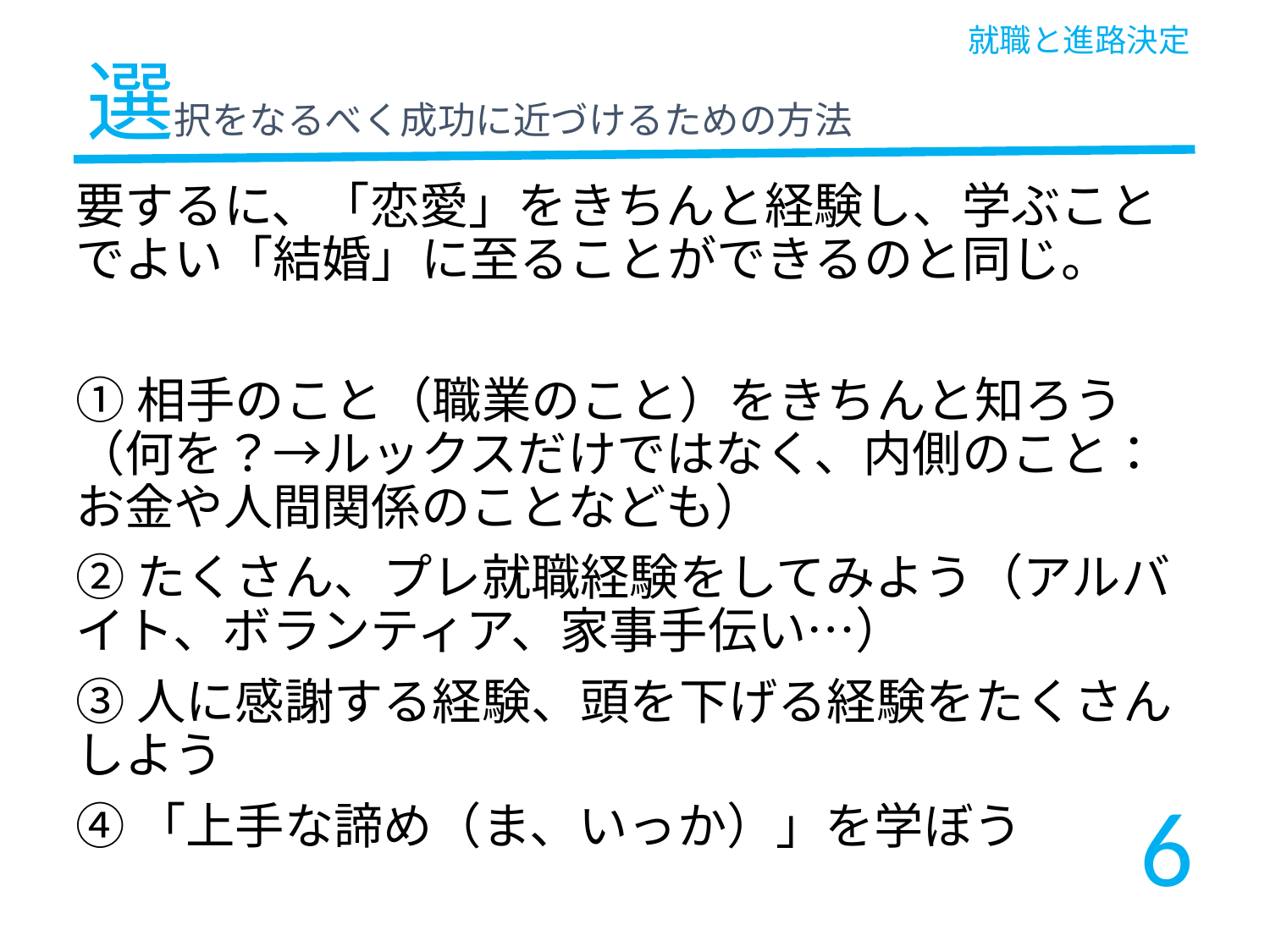

就職と進路決定
選択をなるべく成功に近づけるための方法
要するに、「恋愛」をきちんと経験し、学ぶことでよい「結婚」に至ることができるのと同じ。

①相手のこと（職業のこと）をきちんと知ろう（何を？→ルックスだけではなく、内側のこと：お金や人間関係のことなども）
②たくさん、プレ就職経験をしてみよう（アルバイト、ボランティア、家事手伝い…）
③人に感謝する経験、頭を下げる経験をたくさんしよう
④「上手な諦め（ま、いっか）」を学ぼう
6